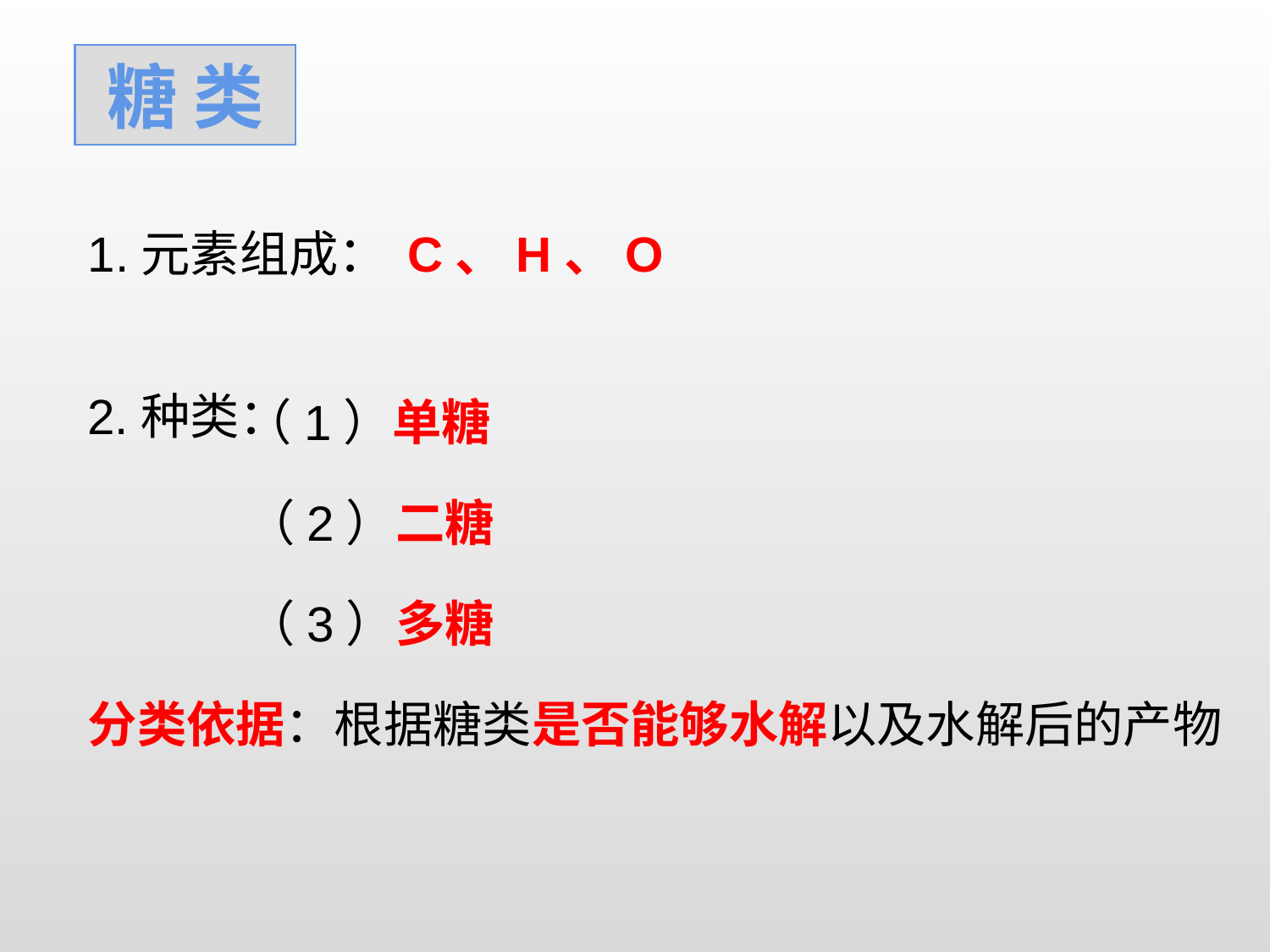

糖 类
1.元素组成：
C、H、O
             （1）单糖
             （2）二糖
             （3）多糖
分类依据：根据糖类是否能够水解以及水解后的产物
2.种类：